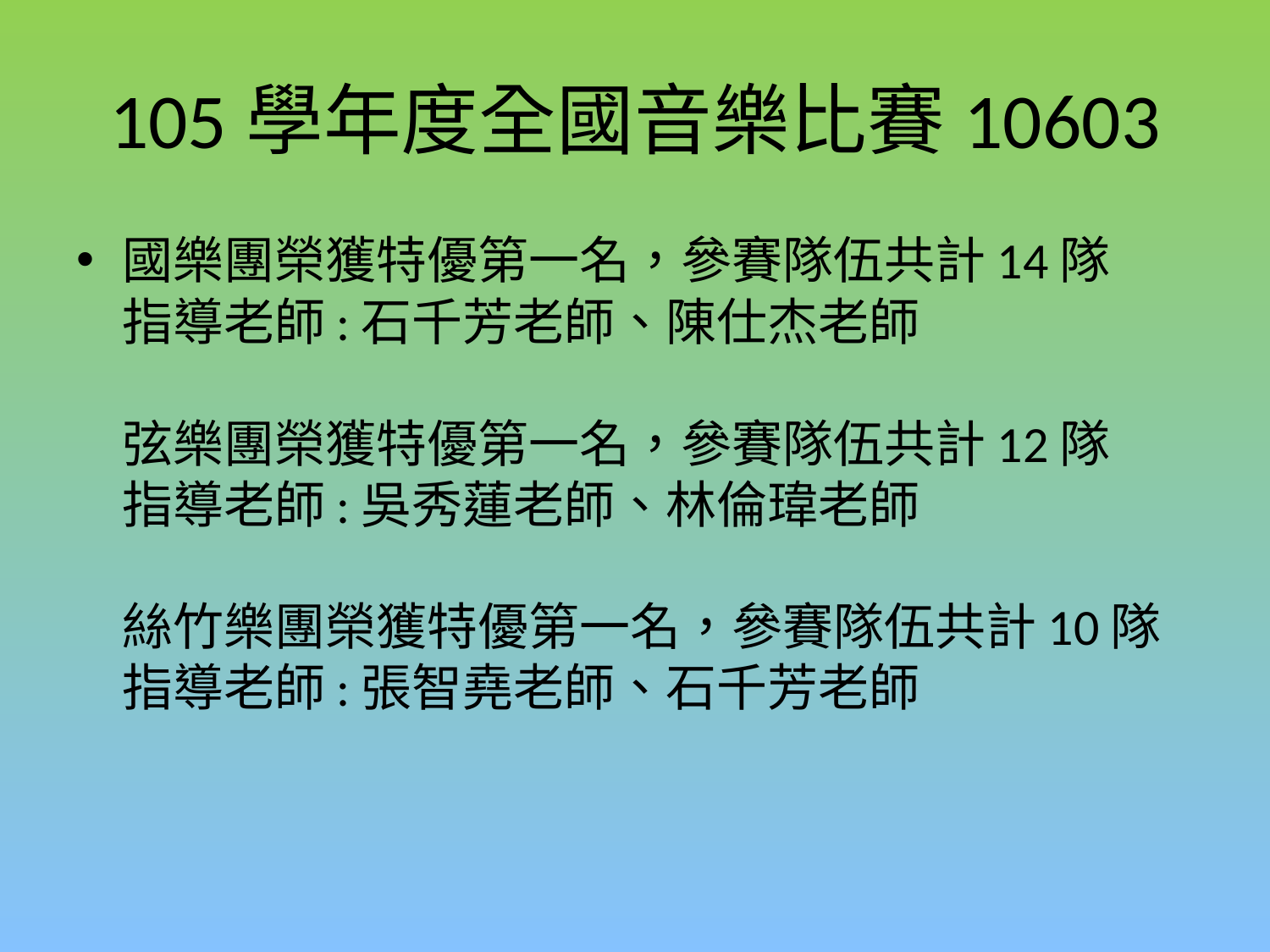

# 105學年度全國音樂比賽10603
國樂團榮獲特優第一名，參賽隊伍共計14隊
指導老師:石千芳老師、陳仕杰老師
弦樂團榮獲特優第一名，參賽隊伍共計12隊
指導老師:吳秀蓮老師、林倫瑋老師
絲竹樂團榮獲特優第一名，參賽隊伍共計10隊
指導老師:張智堯老師、石千芳老師